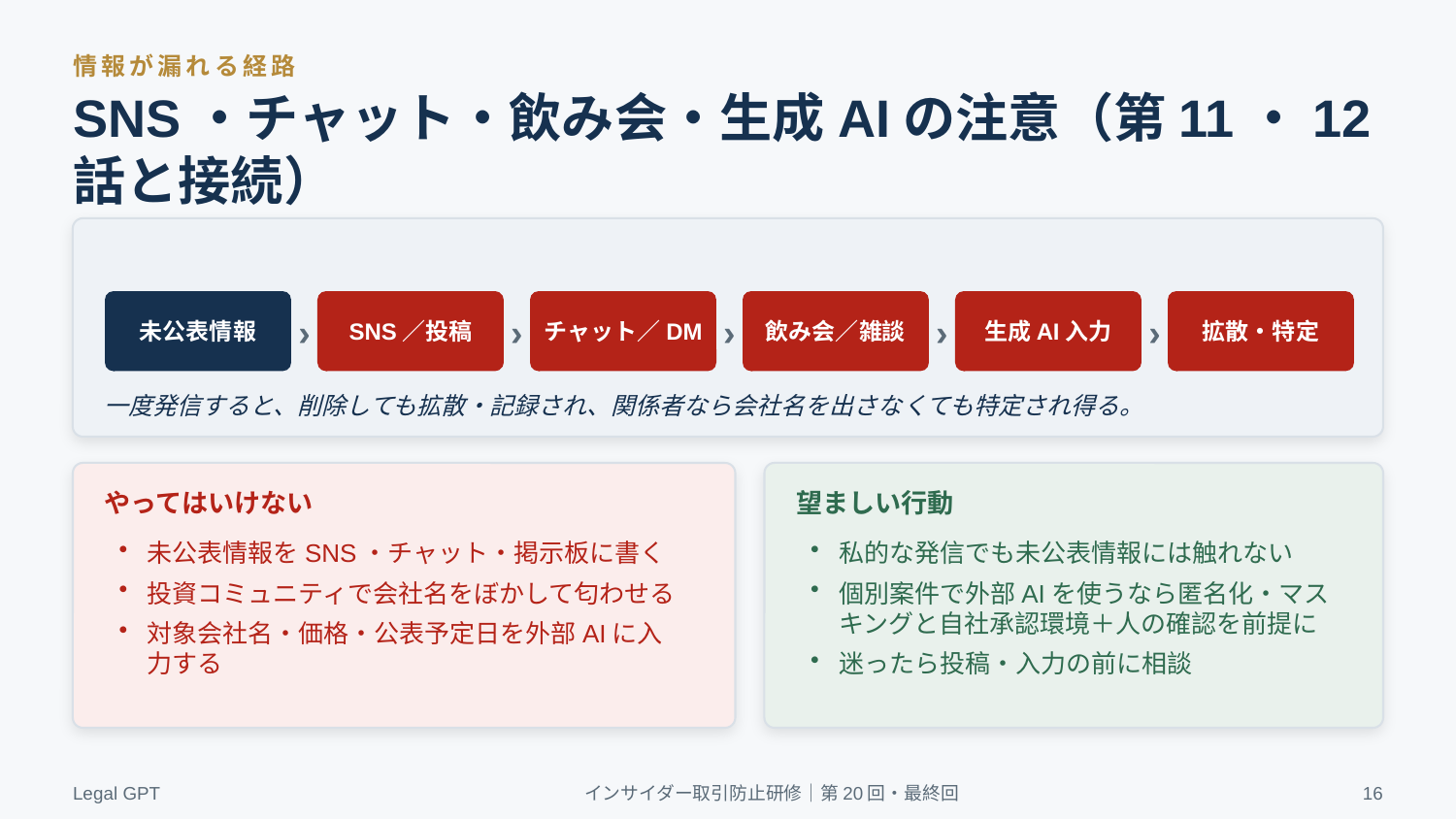

情報が漏れる経路
SNS・チャット・飲み会・生成AIの注意（第11・12話と接続）

未公表情報
›

SNS／投稿
›

チャット／DM
›

飲み会／雑談
›

生成AI入力
›

拡散・特定
一度発信すると、削除しても拡散・記録され、関係者なら会社名を出さなくても特定され得る。

やってはいけない
望ましい行動
未公表情報をSNS・チャット・掲示板に書く
投資コミュニティで会社名をぼかして匂わせる
対象会社名・価格・公表予定日を外部AIに入力する
私的な発信でも未公表情報には触れない
個別案件で外部AIを使うなら匿名化・マスキングと自社承認環境＋人の確認を前提に
迷ったら投稿・入力の前に相談
Legal GPT
インサイダー取引防止研修｜第20回・最終回
16